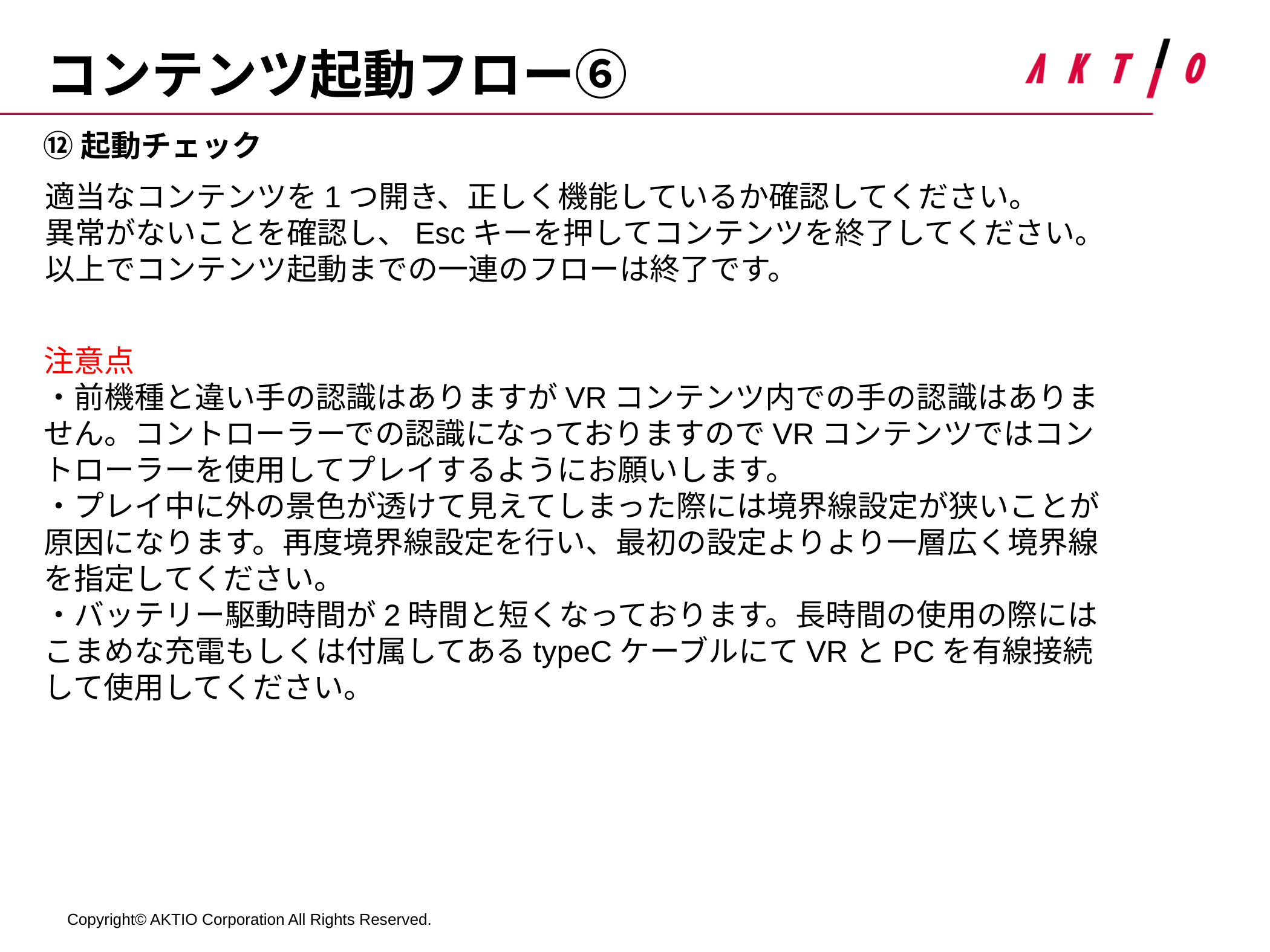

# コンテンツ起動フロー⑥
⑫起動チェック
適当なコンテンツを1つ開き、正しく機能しているか確認してください。
異常がないことを確認し、Escキーを押してコンテンツを終了してください。
以上でコンテンツ起動までの一連のフローは終了です。
注意点
・前機種と違い手の認識はありますがVRコンテンツ内での手の認識はありません。コントローラーでの認識になっておりますのでVRコンテンツではコントローラーを使用してプレイするようにお願いします。
・プレイ中に外の景色が透けて見えてしまった際には境界線設定が狭いことが原因になります。再度境界線設定を行い、最初の設定よりより一層広く境界線を指定してください。
・バッテリー駆動時間が2時間と短くなっております。長時間の使用の際にはこまめな充電もしくは付属してあるtypeCケーブルにてVRとPCを有線接続して使用してください。